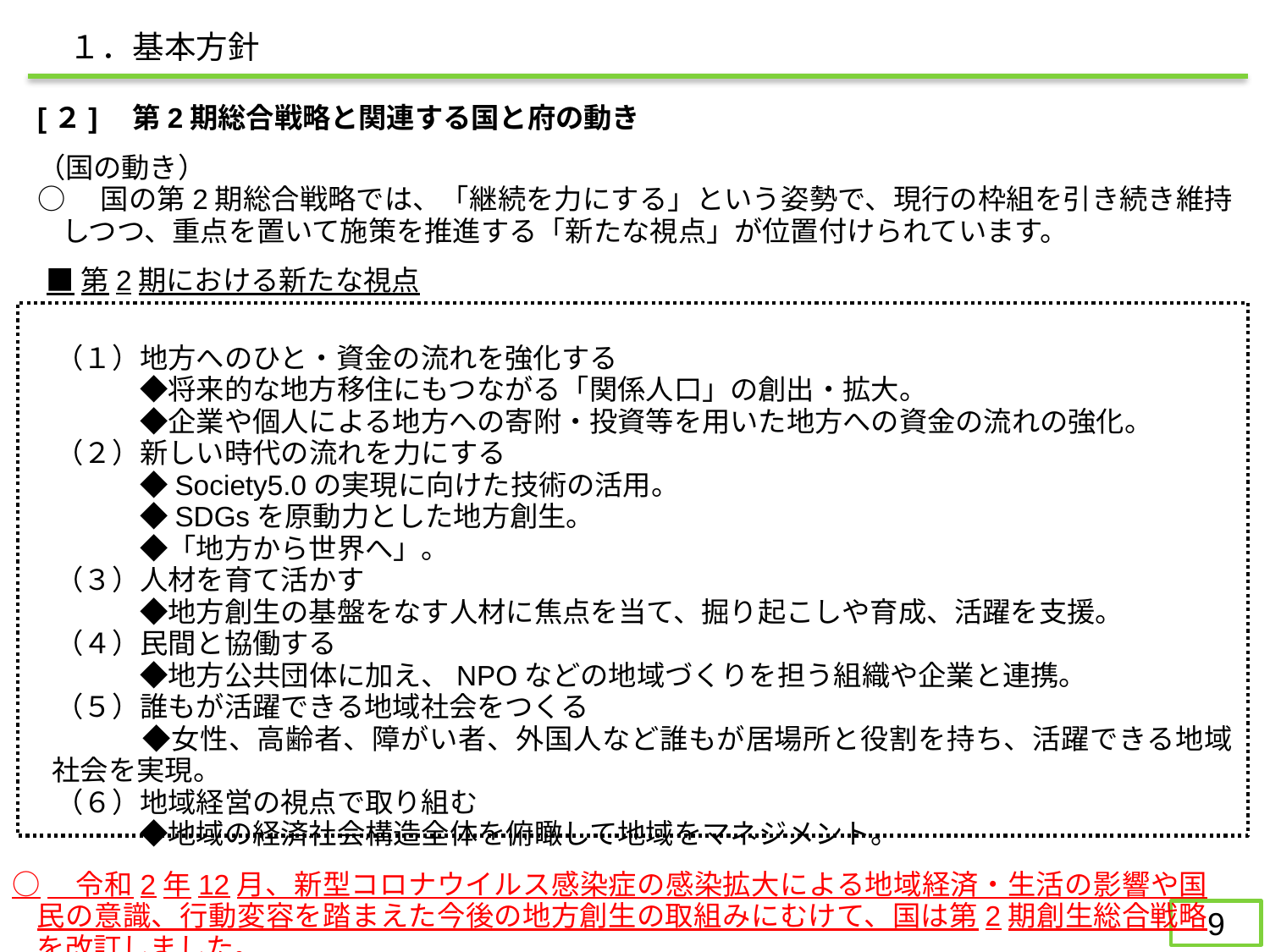

１．基本方針
[２]　第2期総合戦略と関連する国と府の動き

（国の動き）
○　国の第2期総合戦略では、「継続を力にする」という姿勢で、現行の枠組を引き続き維持しつつ、重点を置いて施策を推進する「新たな視点」が位置付けられています。
■第2期における新たな視点

　（１）地方へのひと・資金の流れを強化する
　　　　◆将来的な地方移住にもつながる「関係人口」の創出・拡大。
　　　　◆企業や個人による地方への寄附・投資等を用いた地方への資金の流れの強化。
　（２）新しい時代の流れを力にする
　　　　◆Society5.0の実現に向けた技術の活用。
　　　　◆SDGsを原動力とした地方創生。
　　　　◆「地方から世界へ」。
　（３）人材を育て活かす
　　　　◆地方創生の基盤をなす人材に焦点を当て、掘り起こしや育成、活躍を支援。
　（４）民間と協働する
　　　　◆地方公共団体に加え、NPOなどの地域づくりを担う組織や企業と連携。
　（５）誰もが活躍できる地域社会をつくる
　　　　◆女性、高齢者、障がい者、外国人など誰もが居場所と役割を持ち、活躍できる地域社会を実現。
　（６）地域経営の視点で取り組む
　　　　◆地域の経済社会構造全体を俯瞰して地域をマネジメント。

○　令和2年12月、新型コロナウイルス感染症の感染拡大による地域経済・生活の影響や国民の意識、行動変容を踏まえた今後の地方創生の取組みにむけて、国は第2期創生総合戦略を改訂しました。
9